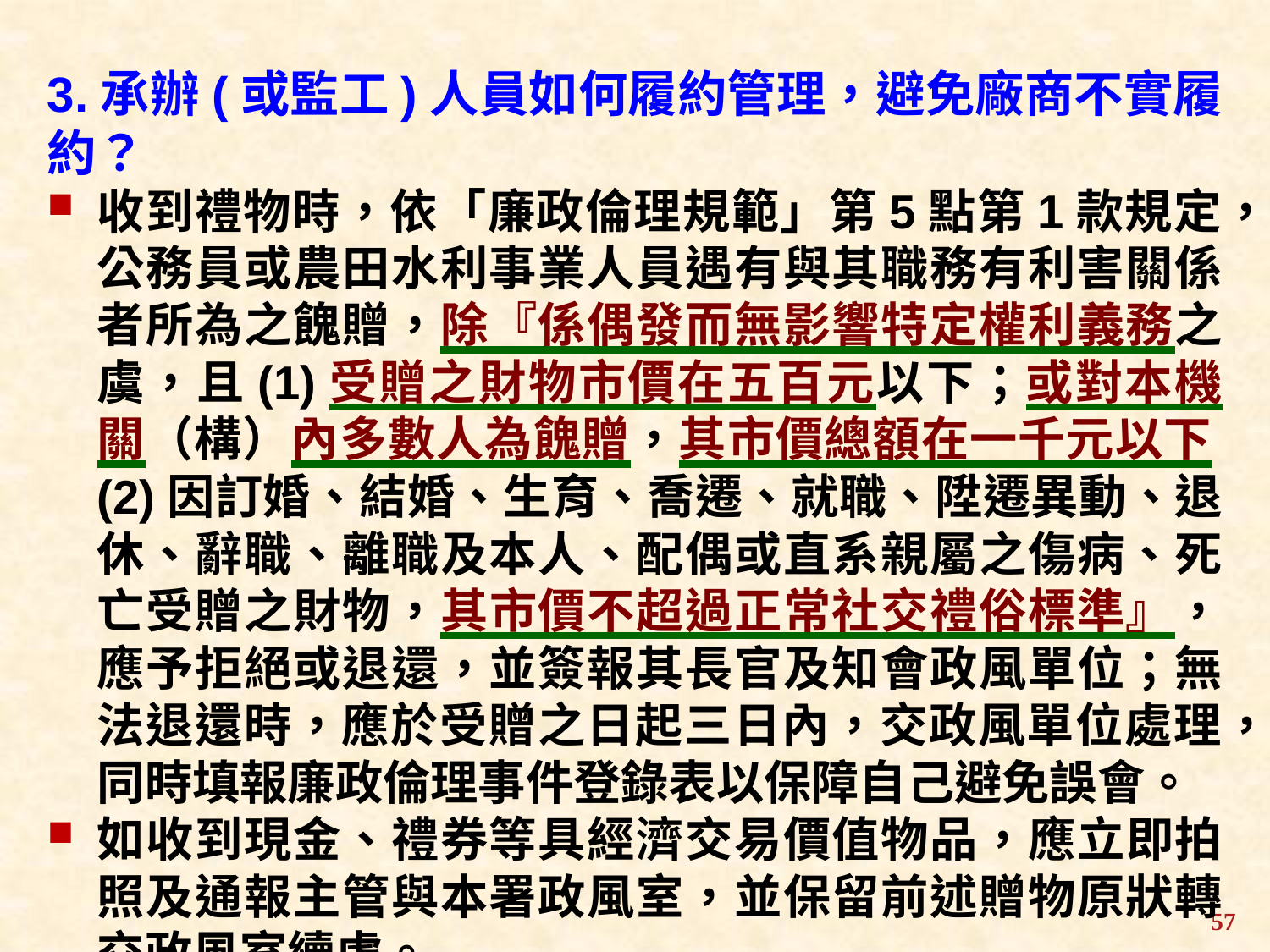

3.承辦(或監工)人員如何履約管理，避免廠商不實履約？
收到禮物時，依「廉政倫理規範」第5點第1款規定，公務員或農田水利事業人員遇有與其職務有利害關係者所為之餽贈，除『係偶發而無影響特定權利義務之虞，且(1)受贈之財物市價在五百元以下；或對本機關（構）內多數人為餽贈，其市價總額在一千元以下(2)因訂婚、結婚、生育、喬遷、就職、陞遷異動、退休、辭職、離職及本人、配偶或直系親屬之傷病、死亡受贈之財物，其市價不超過正常社交禮俗標準』，應予拒絕或退還，並簽報其長官及知會政風單位；無法退還時，應於受贈之日起三日內，交政風單位處理，同時填報廉政倫理事件登錄表以保障自己避免誤會。
如收到現金、禮券等具經濟交易價值物品，應立即拍照及通報主管與本署政風室，並保留前述贈物原狀轉交政風室續處。
57